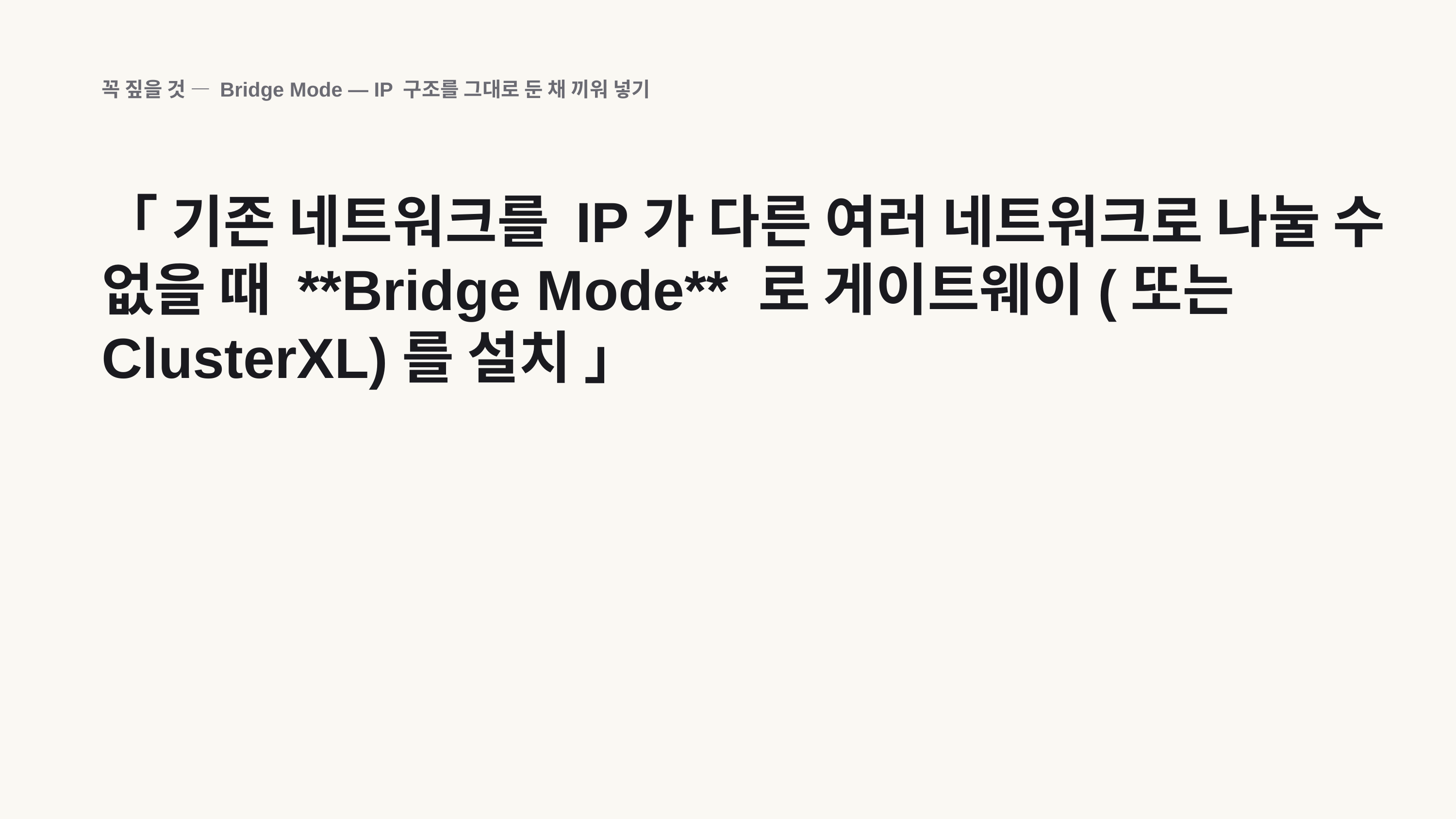

꼭 짚을 것 — Bridge Mode — IP 구조를 그대로 둔 채 끼워 넣기
「 기존 네트워크를 IP가 다른 여러 네트워크로 나눌 수 없을 때 **Bridge Mode** 로 게이트웨이(또는 ClusterXL)를 설치 」